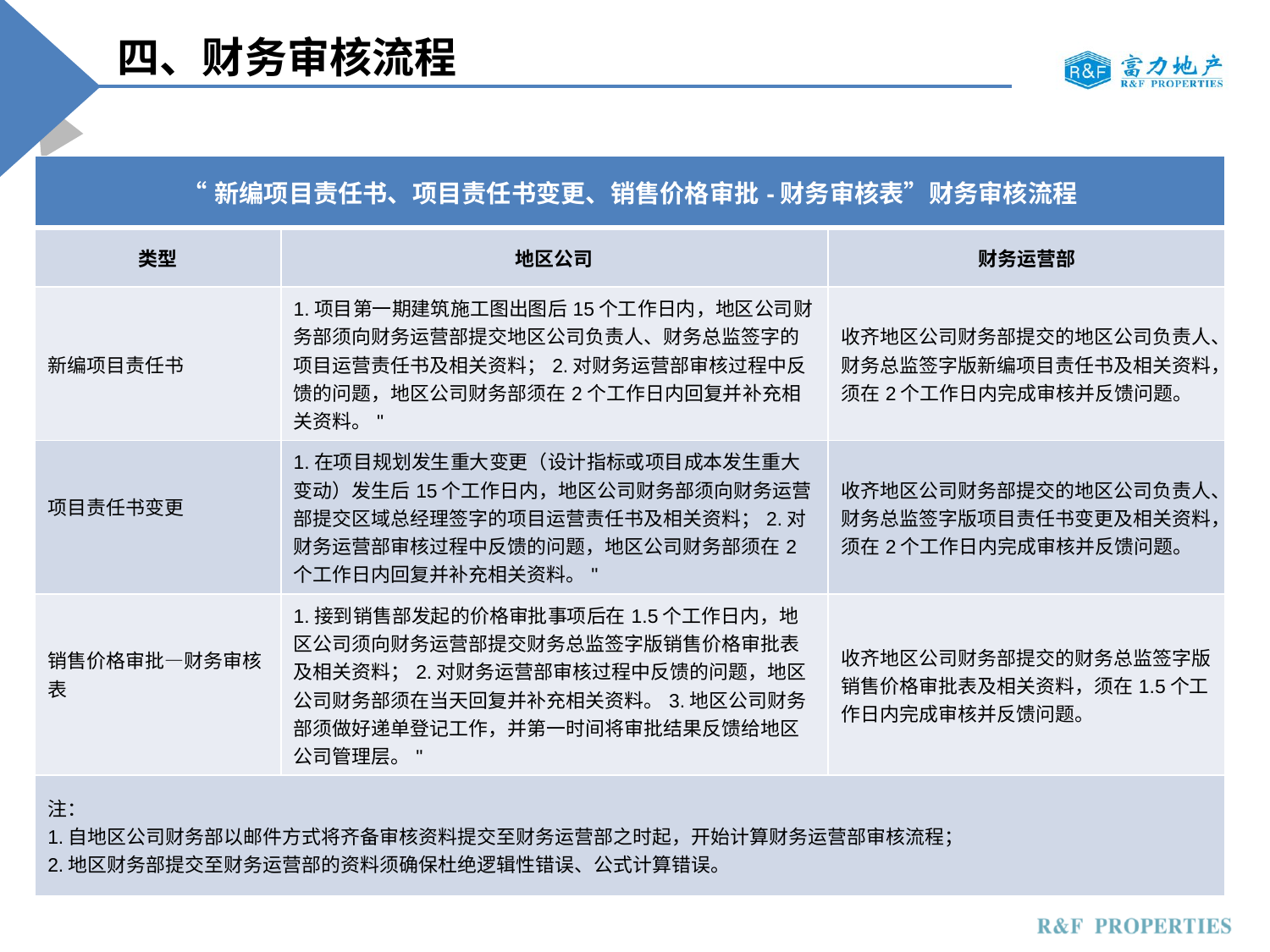

四、财务审核流程
| “新编项目责任书、项目责任书变更、销售价格审批-财务审核表”财务审核流程 |  |  |
| --- | --- | --- |
| 类型 | 地区公司 | 财务运营部 |
| 新编项目责任书 | 1.项目第一期建筑施工图出图后15个工作日内，地区公司财务部须向财务运营部提交地区公司负责人、财务总监签字的项目运营责任书及相关资料；2.对财务运营部审核过程中反馈的问题，地区公司财务部须在2个工作日内回复并补充相关资料。" | 收齐地区公司财务部提交的地区公司负责人、财务总监签字版新编项目责任书及相关资料，须在2个工作日内完成审核并反馈问题。 |
| 项目责任书变更 | 1.在项目规划发生重大变更（设计指标或项目成本发生重大变动）发生后15个工作日内，地区公司财务部须向财务运营部提交区域总经理签字的项目运营责任书及相关资料；2.对财务运营部审核过程中反馈的问题，地区公司财务部须在2个工作日内回复并补充相关资料。" | 收齐地区公司财务部提交的地区公司负责人、财务总监签字版项目责任书变更及相关资料，须在2个工作日内完成审核并反馈问题。 |
| 销售价格审批—财务审核表 | 1.接到销售部发起的价格审批事项后在1.5个工作日内，地区公司须向财务运营部提交财务总监签字版销售价格审批表及相关资料；2.对财务运营部审核过程中反馈的问题，地区公司财务部须在当天回复并补充相关资料。3.地区公司财务部须做好递单登记工作，并第一时间将审批结果反馈给地区公司管理层。" | 收齐地区公司财务部提交的财务总监签字版销售价格审批表及相关资料，须在1.5个工作日内完成审核并反馈问题。 |
| 注： 1.自地区公司财务部以邮件方式将齐备审核资料提交至财务运营部之时起，开始计算财务运营部审核流程； 2.地区财务部提交至财务运营部的资料须确保杜绝逻辑性错误、公式计算错误。 |  |  |